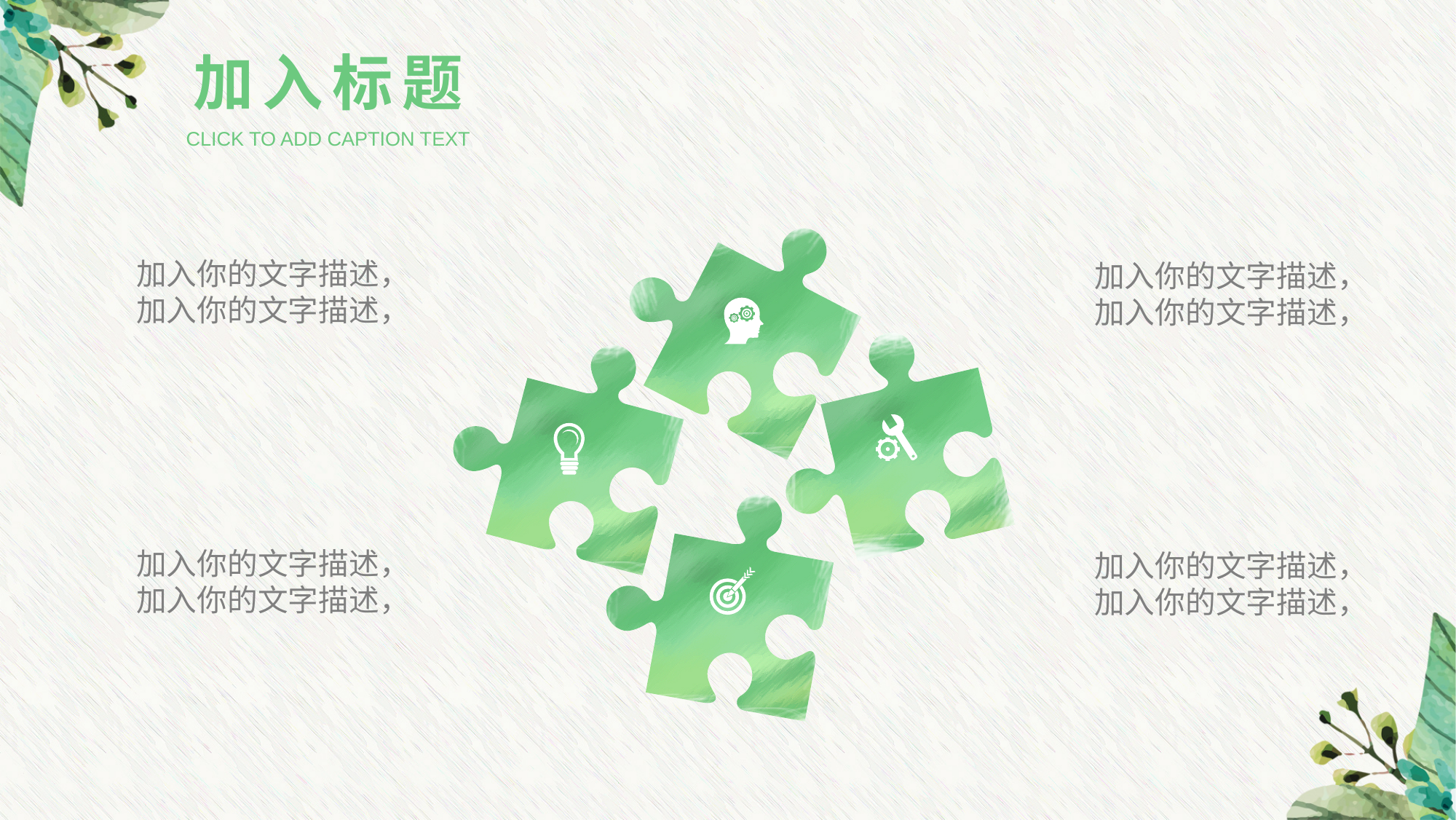

加入标题
CLICK TO ADD CAPTION TEXT

加入你的文字描述，
加入你的文字描述，
加入你的文字描述，
加入你的文字描述，

加入你的文字描述，
加入你的文字描述，
加入你的文字描述，
加入你的文字描述，